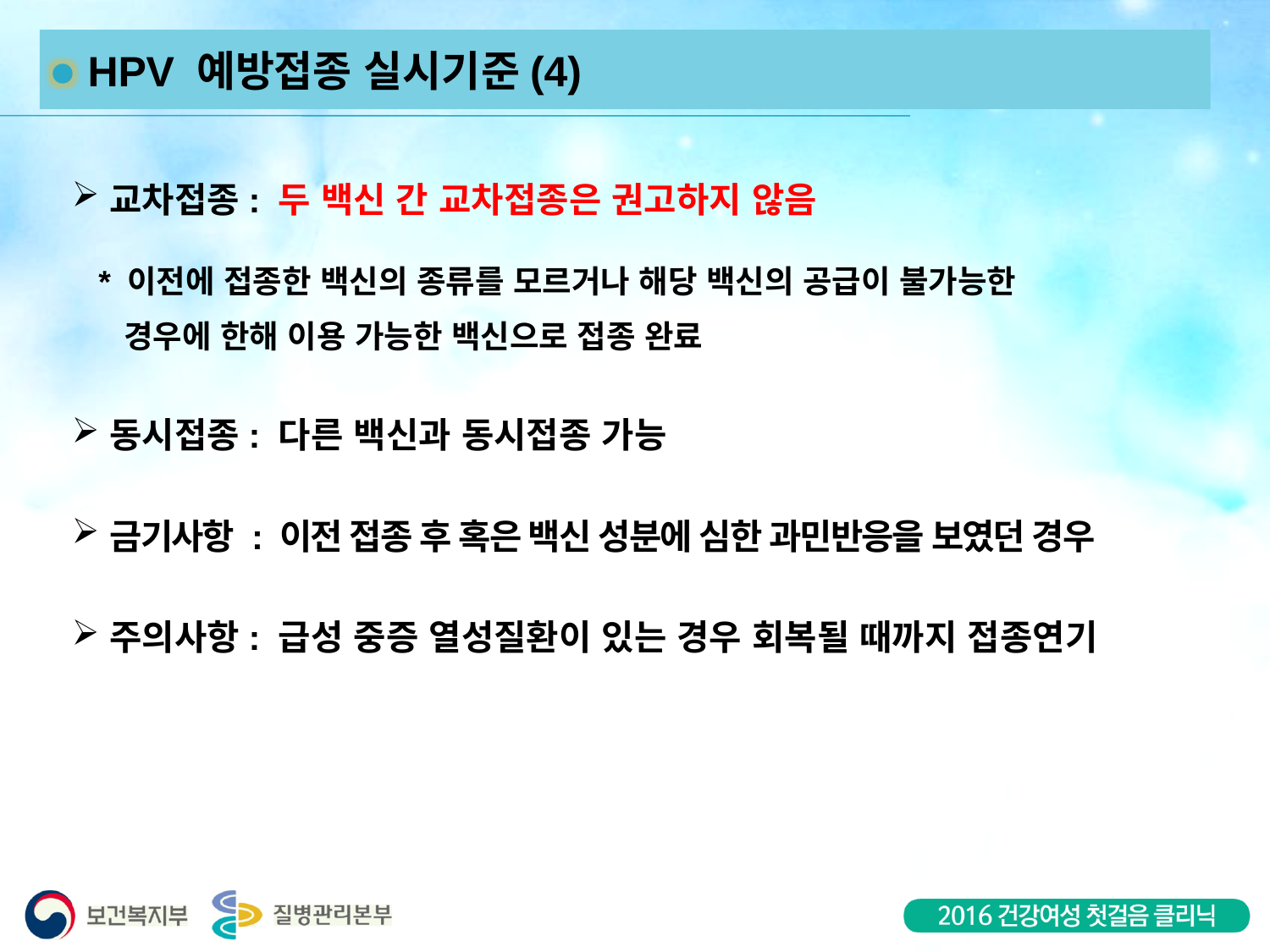

HPV 예방접종 실시기준(4)

교차접종: 두 백신 간 교차접종은 권고하지 않음

   * 이전에 접종한 백신의 종류를 모르거나 해당 백신의 공급이 불가능한
     경우에 한해 이용 가능한 백신으로 접종 완료

동시접종: 다른 백신과 동시접종 가능

금기사항 : 이전 접종 후 혹은 백신 성분에 심한 과민반응을 보였던 경우

주의사항: 급성 중증 열성질환이 있는 경우 회복될 때까지 접종연기